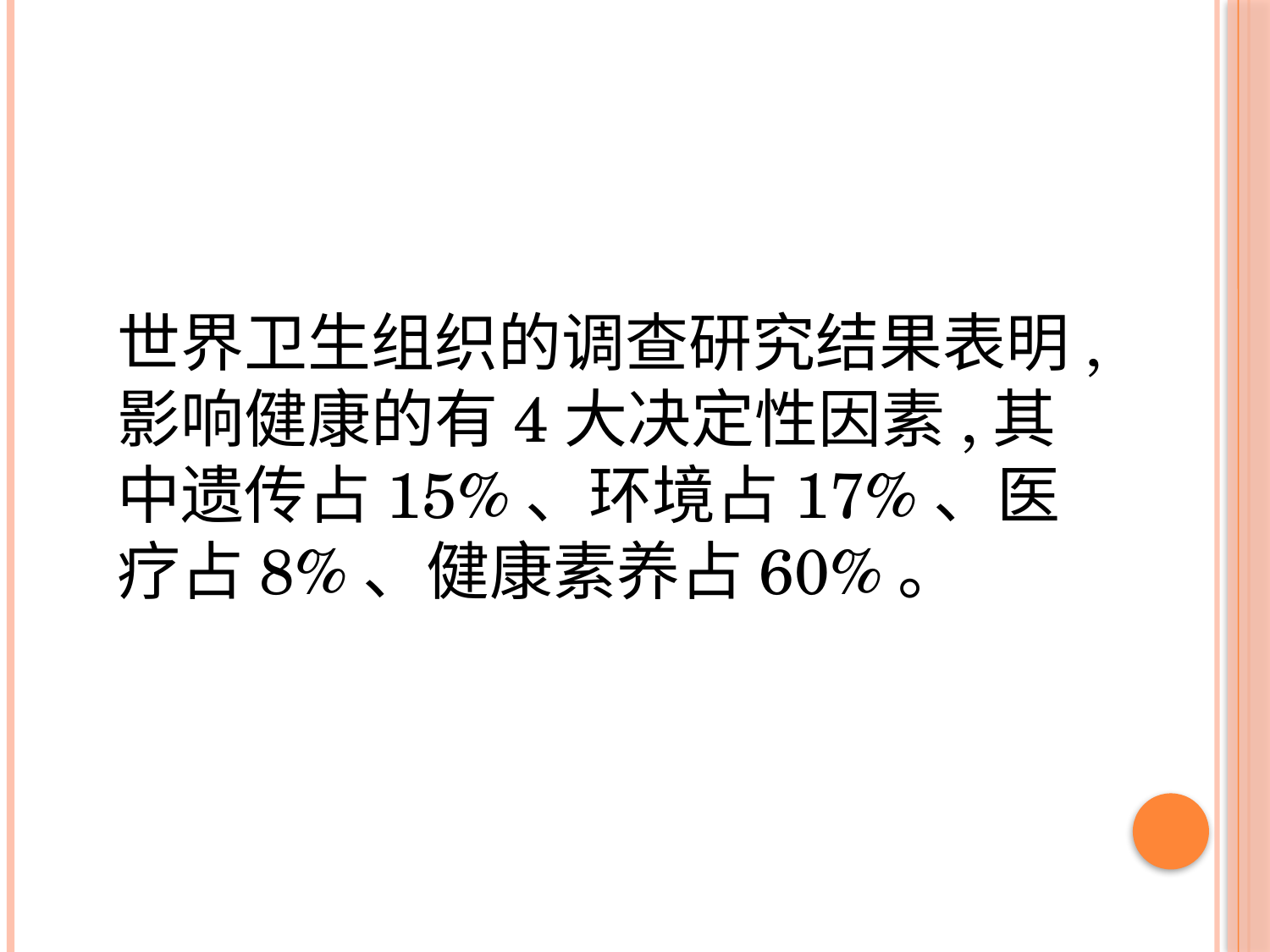

#

世界卫生组织的调查研究结果表明,影响健康的有4大决定性因素,其中遗传占15%、环境占17%、医疗占8%、健康素养占60%。